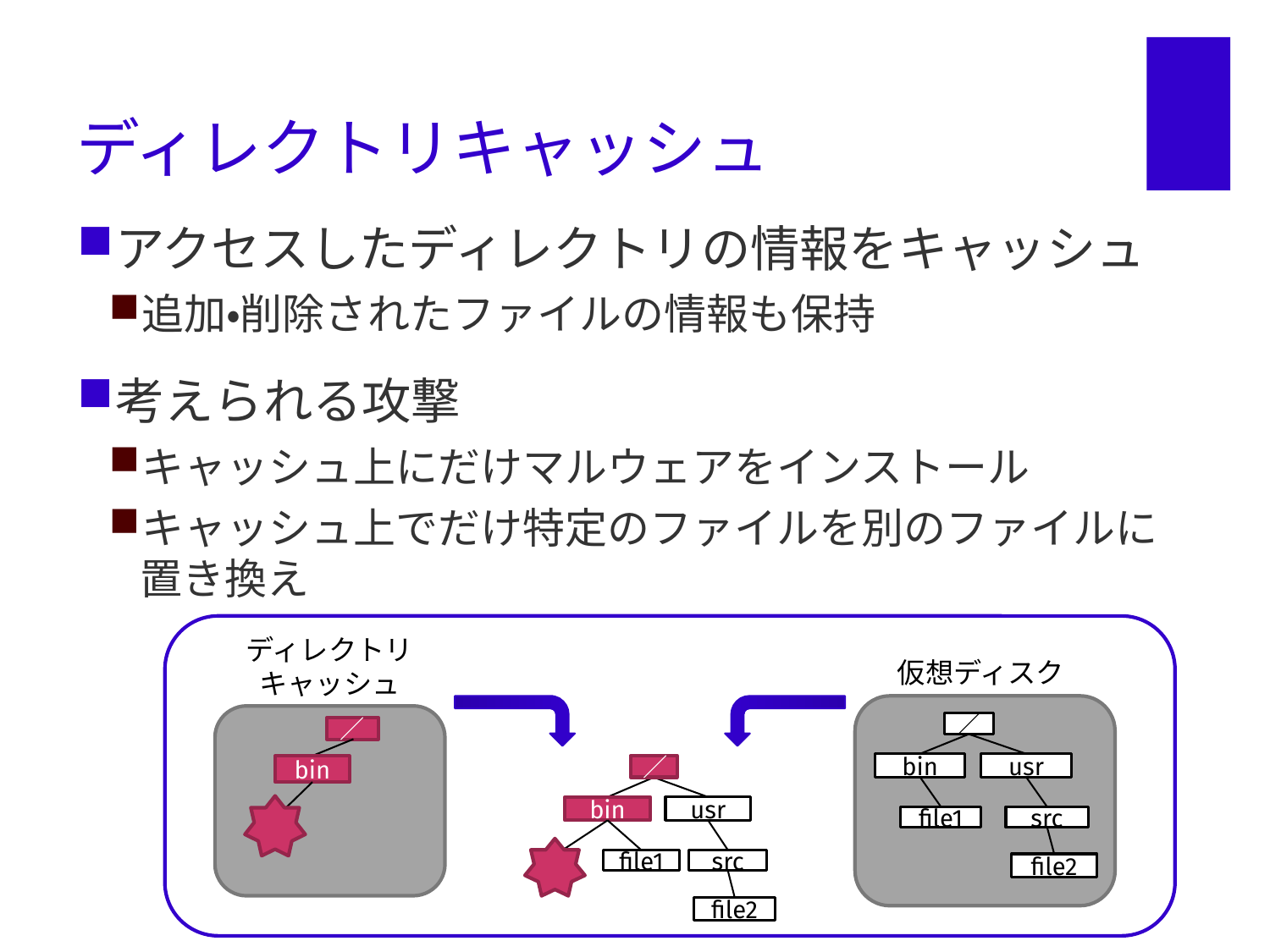

# ディレクトリキャッシュ
アクセスしたディレクトリの情報をキャッシュ
追加・削除されたファイルの情報も保持
考えられる攻撃
キャッシュ上にだけマルウェアをインストール
キャッシュ上でだけ特定のファイルを別のファイルに置き換え

ディレクトリ
キャッシュ
／
bin

仮想ディスク
／
bin
usr
file1
src
file2

／
bin
usr
file1
src
file2